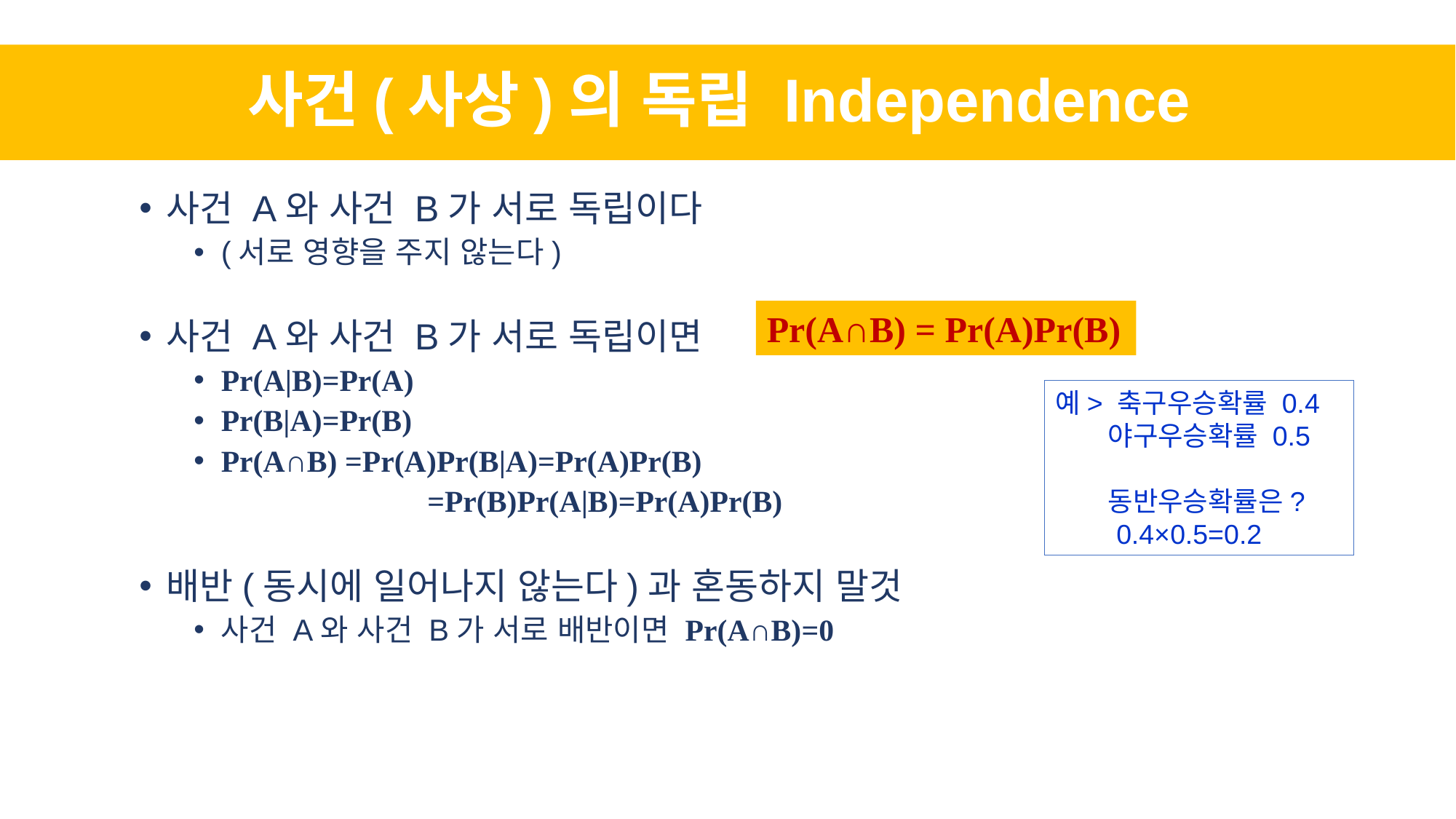

# 사건(사상)의 독립 Independence
사건 A와 사건 B가 서로 독립이다
(서로 영향을 주지 않는다)

사건 A와 사건 B가 서로 독립이면
Pr(A|B)=Pr(A)
Pr(B|A)=Pr(B)
Pr(A∩B) =Pr(A)Pr(B|A)=Pr(A)Pr(B)
		  =Pr(B)Pr(A|B)=Pr(A)Pr(B)

배반(동시에 일어나지 않는다)과 혼동하지 말것
사건 A와 사건 B가 서로 배반이면 Pr(A∩B)=0

Pr(A∩B) = Pr(A)Pr(B)
예> 축구우승확률 0.4
      야구우승확률 0.5

      동반우승확률은?
        0.4×0.5=0.2